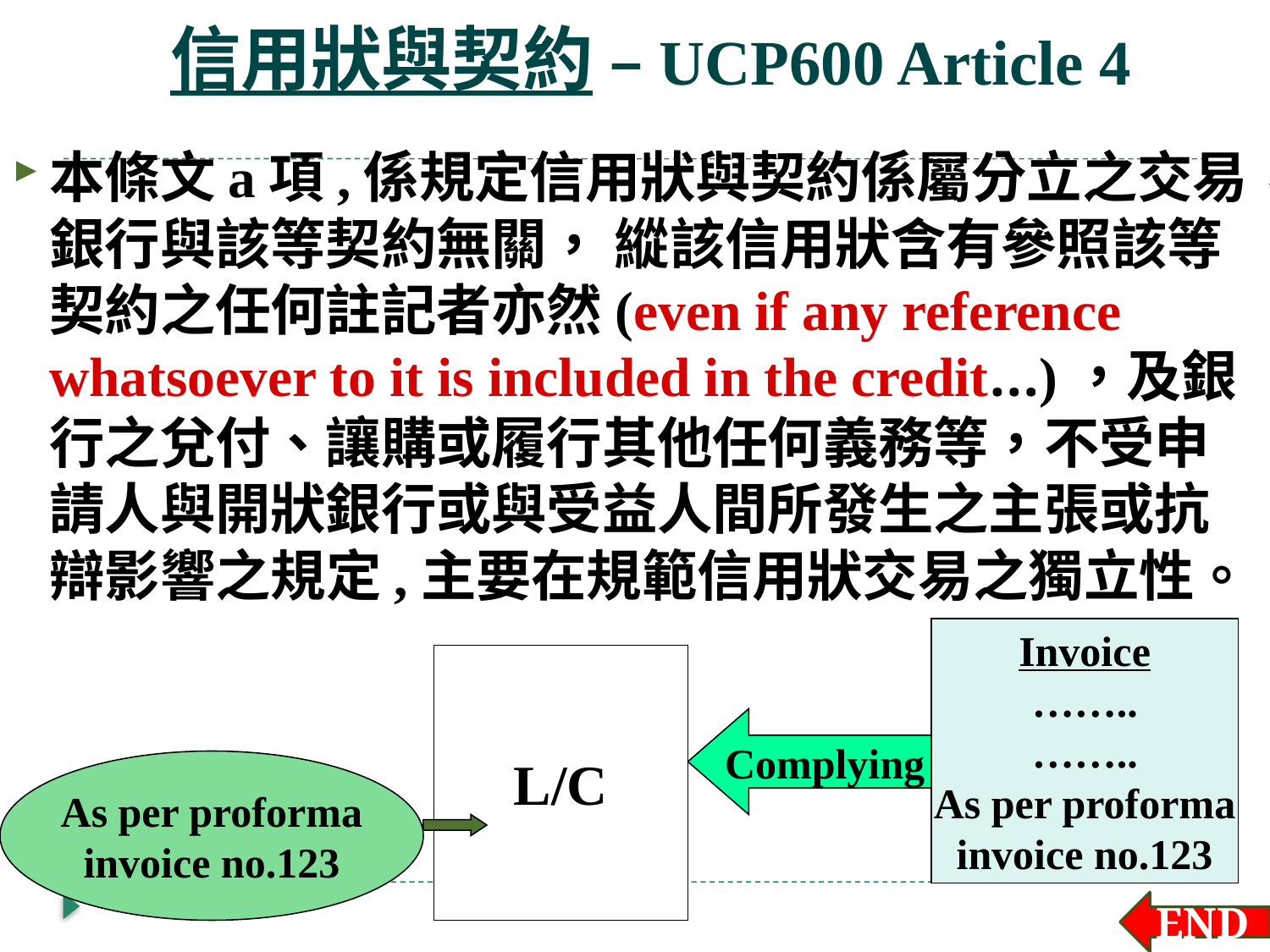

# 信用狀與契約 –UCP600 Article 4
本條文a項,係規定信用狀與契約係屬分立之交易，銀行與該等契約無關， 縱該信用狀含有參照該等契約之任何註記者亦然(even if any reference whatsoever to it is included in the credit…)，及銀行之兌付、讓購或履行其他任何義務等，不受申請人與開狀銀行或與受益人間所發生之主張或抗辯影響之規定,主要在規範信用狀交易之獨立性。
Invoice
……..
……..
As per proforma
invoice no.123
L/C
Complying
As per proforma
invoice no.123

250
END